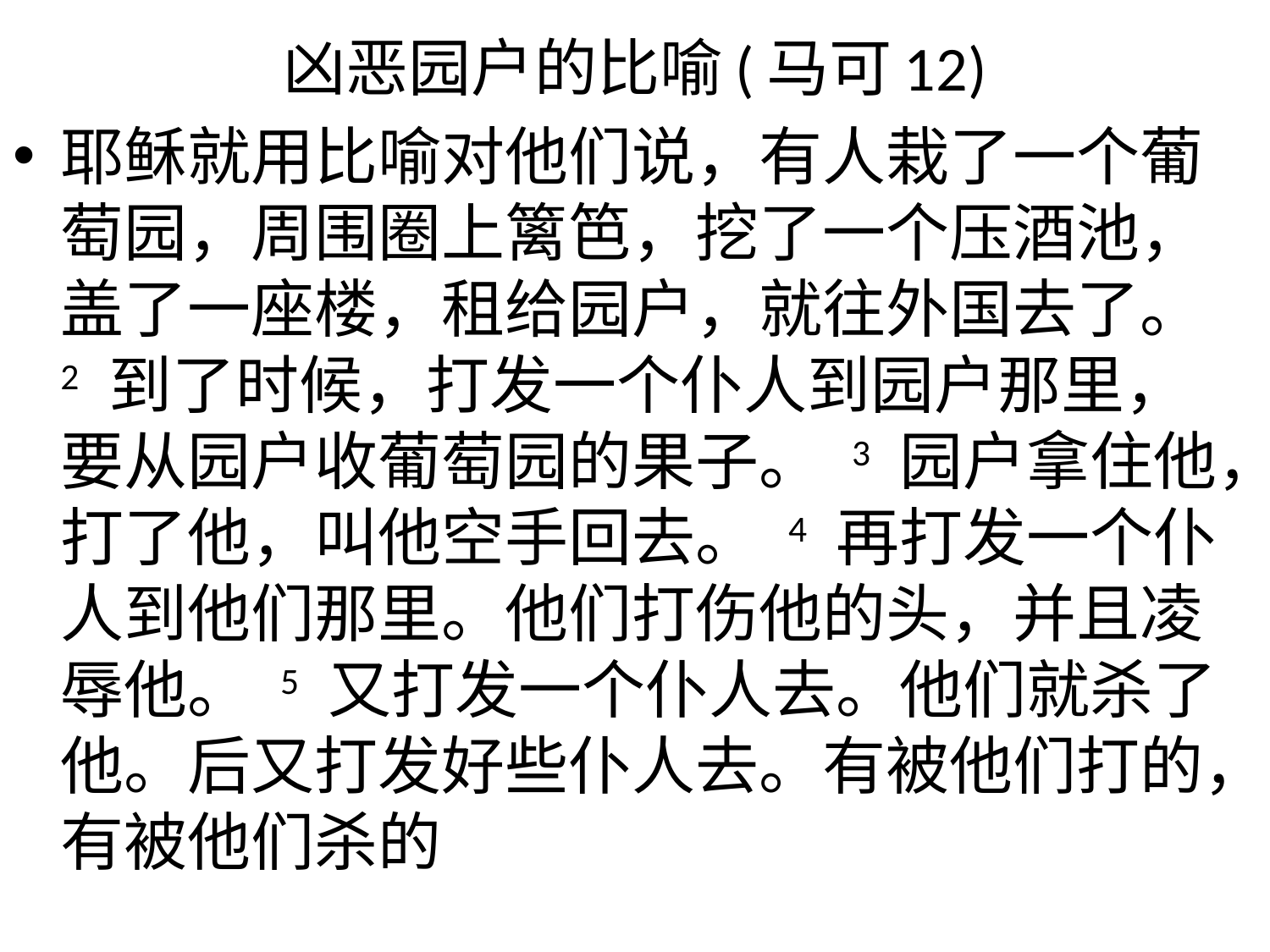

# 凶恶园户的比喻(马可12)
耶稣就用比喻对他们说，有人栽了一个葡萄园，周围圈上篱笆，挖了一个压酒池，盖了一座楼，租给园户，就往外国去了。 2 到了时候，打发一个仆人到园户那里，要从园户收葡萄园的果子。 3 园户拿住他，打了他，叫他空手回去。 4 再打发一个仆人到他们那里。他们打伤他的头，并且凌辱他。 5 又打发一个仆人去。他们就杀了他。后又打发好些仆人去。有被他们打的，有被他们杀的